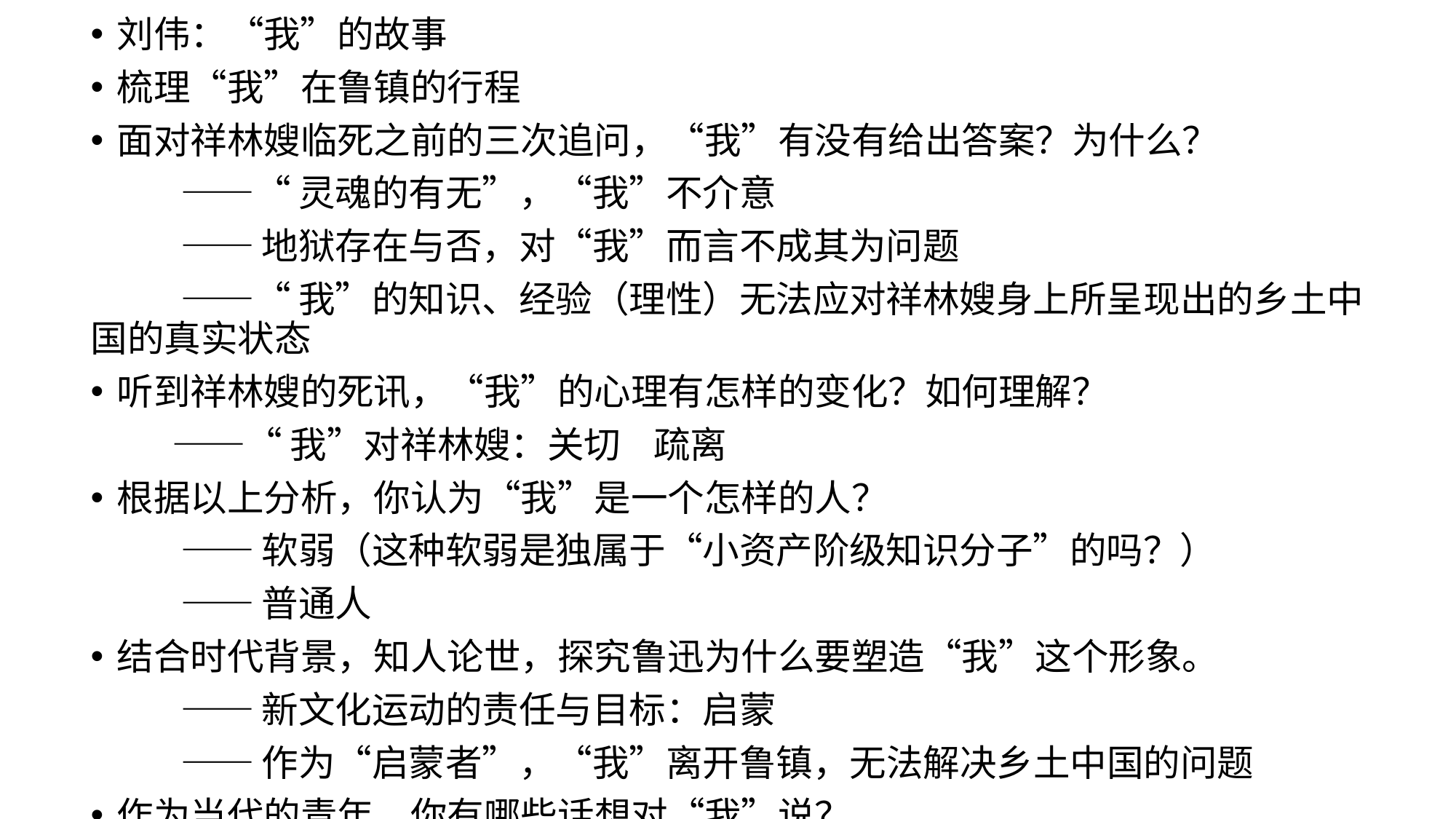

刘伟：“我”的故事
梳理“我”在鲁镇的行程
面对祥林嫂临死之前的三次追问，“我”有没有给出答案？为什么？
           ——“灵魂的有无”，“我”不介意
           ——地狱存在与否，对“我”而言不成其为问题
           ——“我”的知识、经验（理性）无法应对祥林嫂身上所呈现出的乡土中国的真实状态
听到祥林嫂的死讯，“我”的心理有怎样的变化？如何理解？
          ——“我”对祥林嫂：关切    疏离
根据以上分析，你认为“我”是一个怎样的人？
           ——软弱（这种软弱是独属于“小资产阶级知识分子”的吗？）
           ——普通人
结合时代背景，知人论世，探究鲁迅为什么要塑造“我”这个形象。
           ——新文化运动的责任与目标：启蒙
           ——作为“启蒙者”，“我”离开鲁镇，无法解决乡土中国的问题
作为当代的青年，你有哪些话想对“我”说？